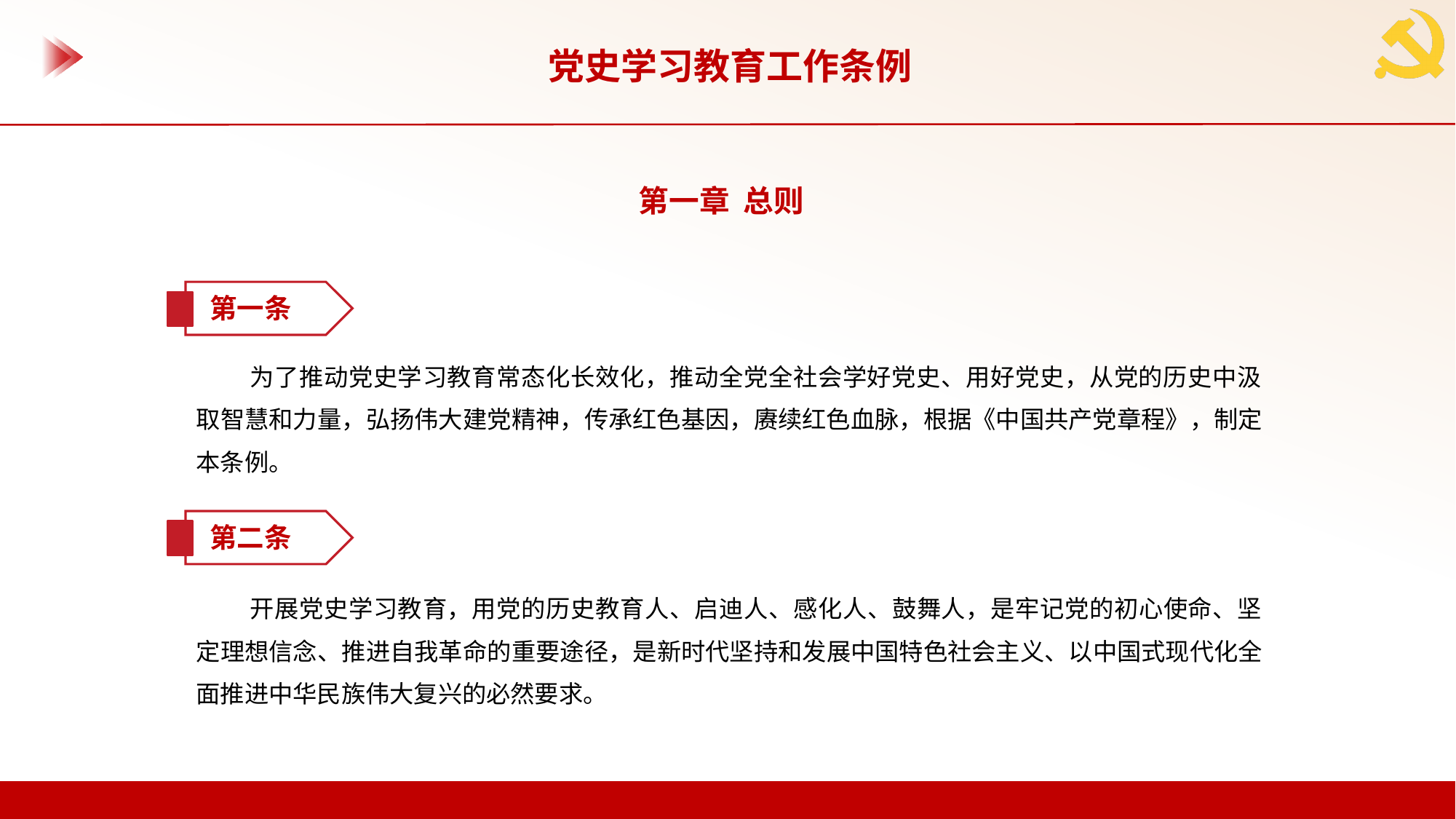

党史学习教育工作条例
第一章  总则

第一条

为了推动党史学习教育常态化长效化，推动全党全社会学好党史、用好党史，从党的历史中汲取智慧和力量，弘扬伟大建党精神，传承红色基因，赓续红色血脉，根据《中国共产党章程》，制定本条例。

第二条

开展党史学习教育，用党的历史教育人、启迪人、感化人、鼓舞人，是牢记党的初心使命、坚定理想信念、推进自我革命的重要途径，是新时代坚持和发展中国特色社会主义、以中国式现代化全面推进中华民族伟大复兴的必然要求。